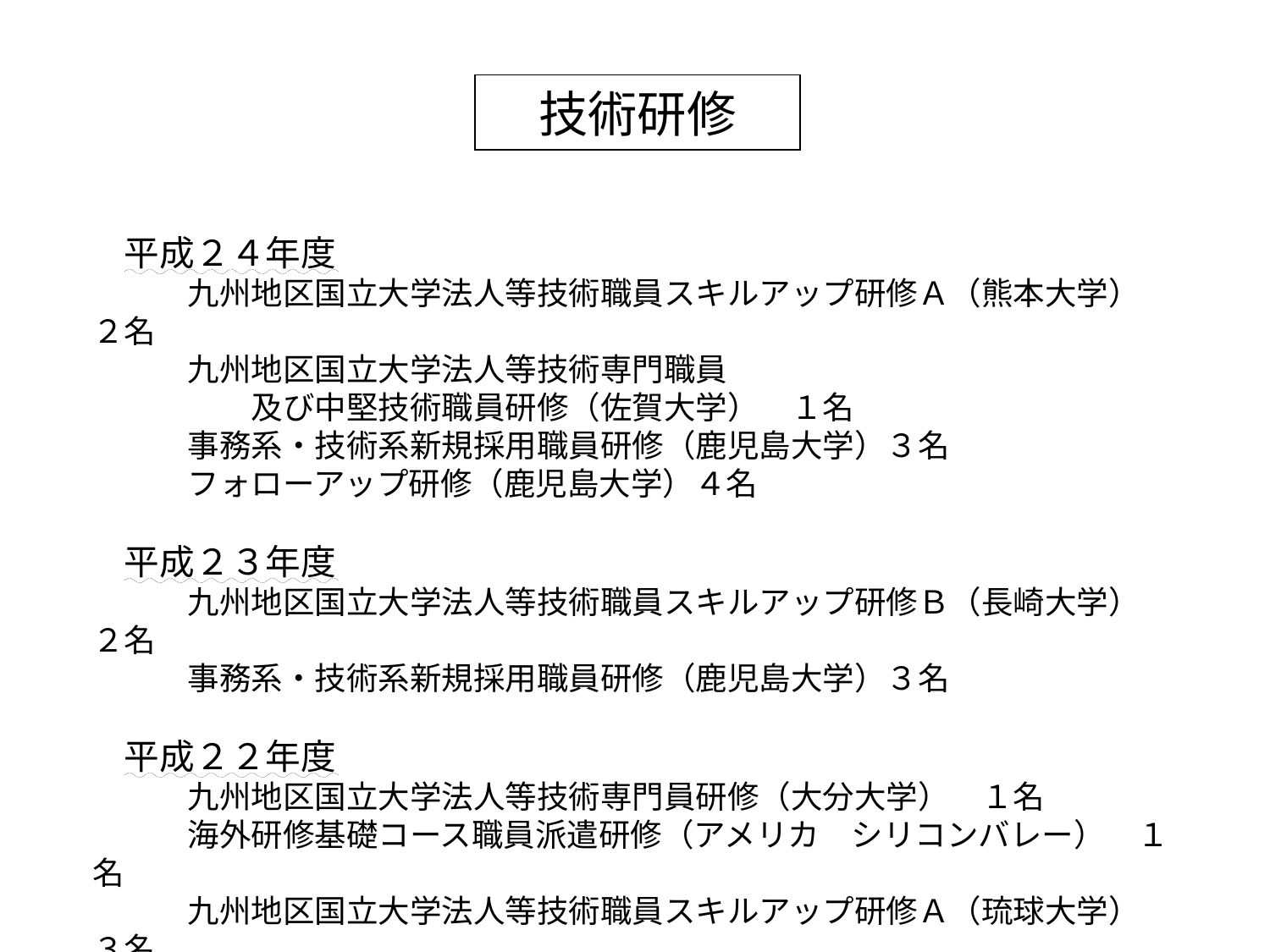

# 技術研修
　平成２４年度
　　　九州地区国立大学法人等技術職員スキルアップ研修Ａ（熊本大学）　２名
　　　九州地区国立大学法人等技術専門職員
　　　　　及び中堅技術職員研修（佐賀大学）　１名
　　　事務系・技術系新規採用職員研修（鹿児島大学）３名
　　　フォローアップ研修（鹿児島大学）４名

　平成２３年度
　　　九州地区国立大学法人等技術職員スキルアップ研修Ｂ（長崎大学）　２名
　　　事務系・技術系新規採用職員研修（鹿児島大学）３名

　平成２２年度
　　　九州地区国立大学法人等技術専門員研修（大分大学）　１名
　　　海外研修基礎コース職員派遣研修（アメリカ　シリコンバレー）　１名
　　　九州地区国立大学法人等技術職員スキルアップ研修Ａ（琉球大学）　３名